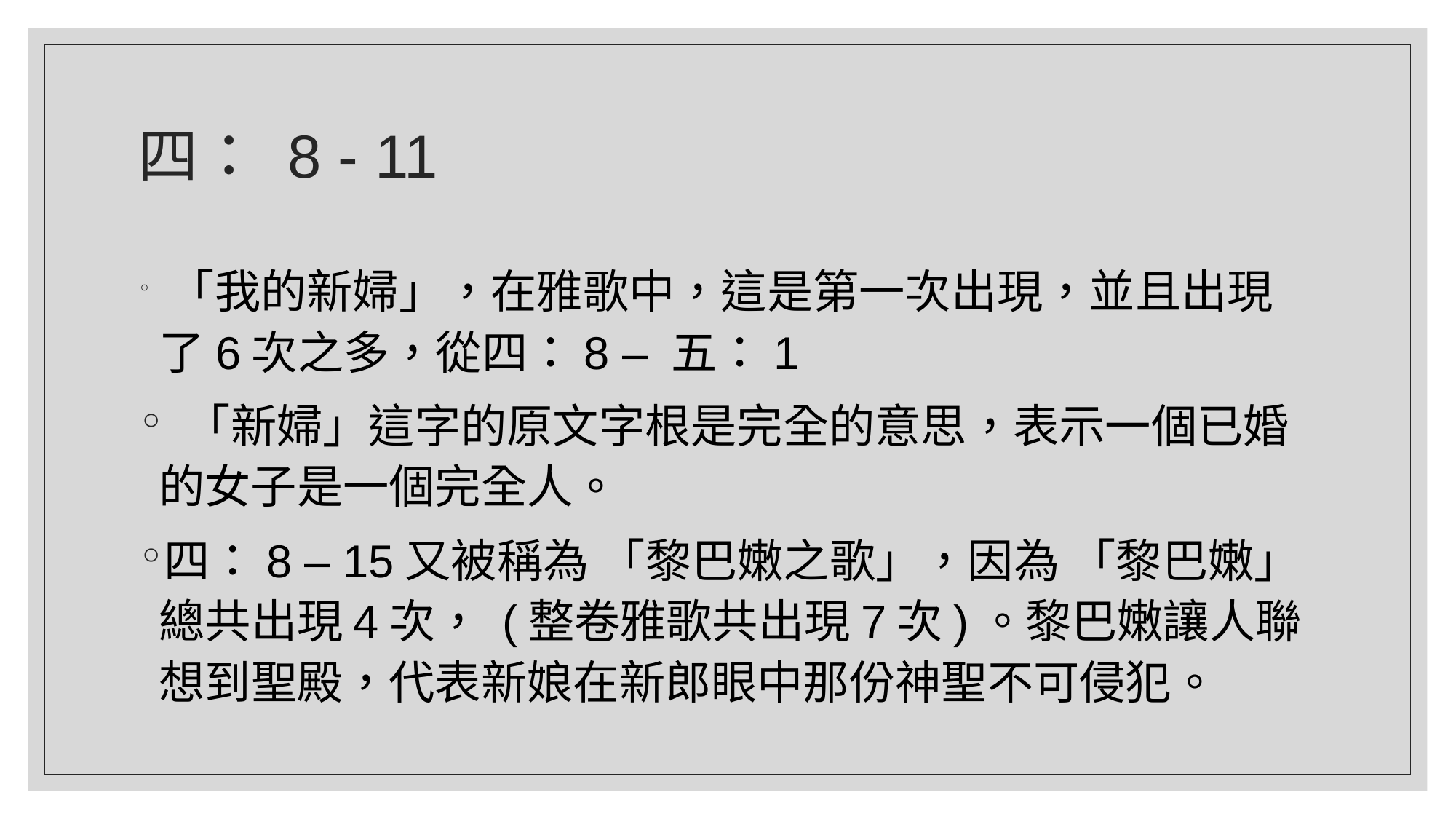

# 四： 8 - 11
 「我的新婦」，在雅歌中，這是第一次出現，並且出現了6次之多，從四：8 – 五：1
 「新婦」這字的原文字根是完全的意思，表示一個已婚的女子是一個完全人。
四：8 – 15又被稱為 「黎巴嫩之歌」，因為 「黎巴嫩」總共出現4次， (整卷雅歌共出現7次)。黎巴嫩讓人聯想到聖殿，代表新娘在新郎眼中那份神聖不可侵犯。